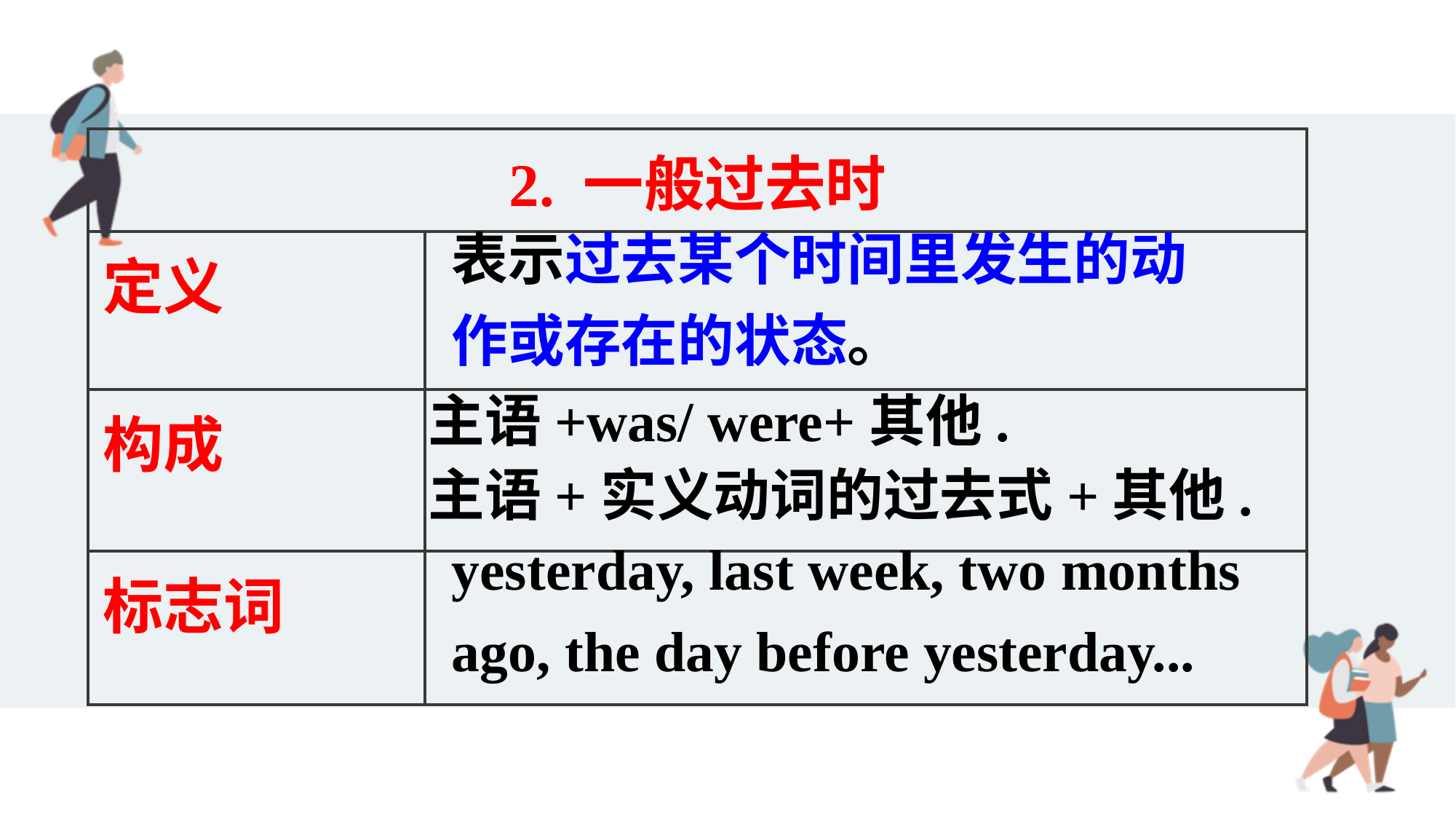

| 2. 一般过去时 |  |
| --- | --- |
| 定义 |  |
| 构成 |  |
| 标志词 |  |
表示过去某个时间里发生的动作或存在的状态。
主语+was/ were+其他.
主语+实义动词的过去式+其他.
yesterday, last week, two months ago, the day before yesterday...